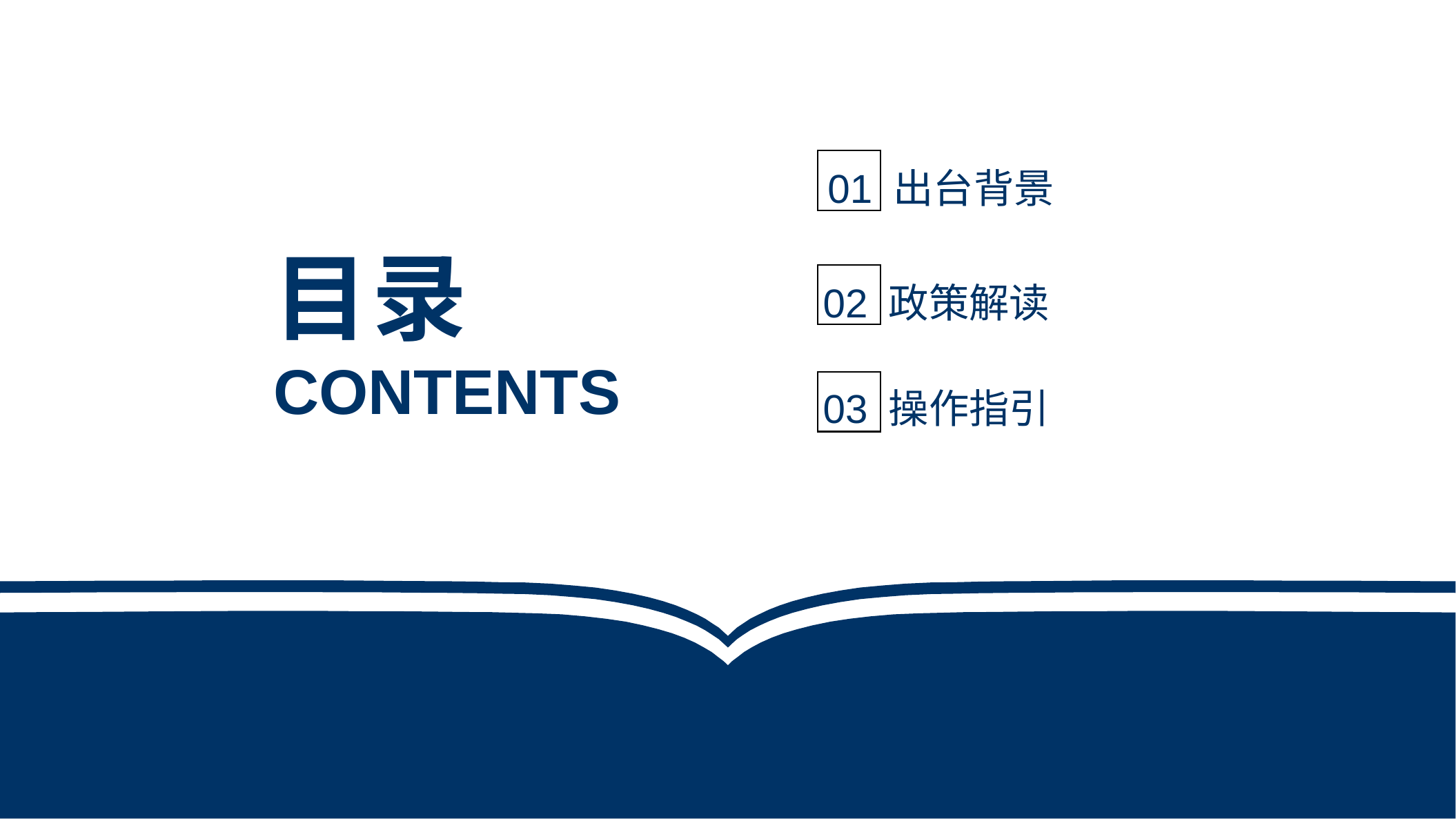

01 出台背景

目录
CONTENTS
02 政策解读

03 操作指引